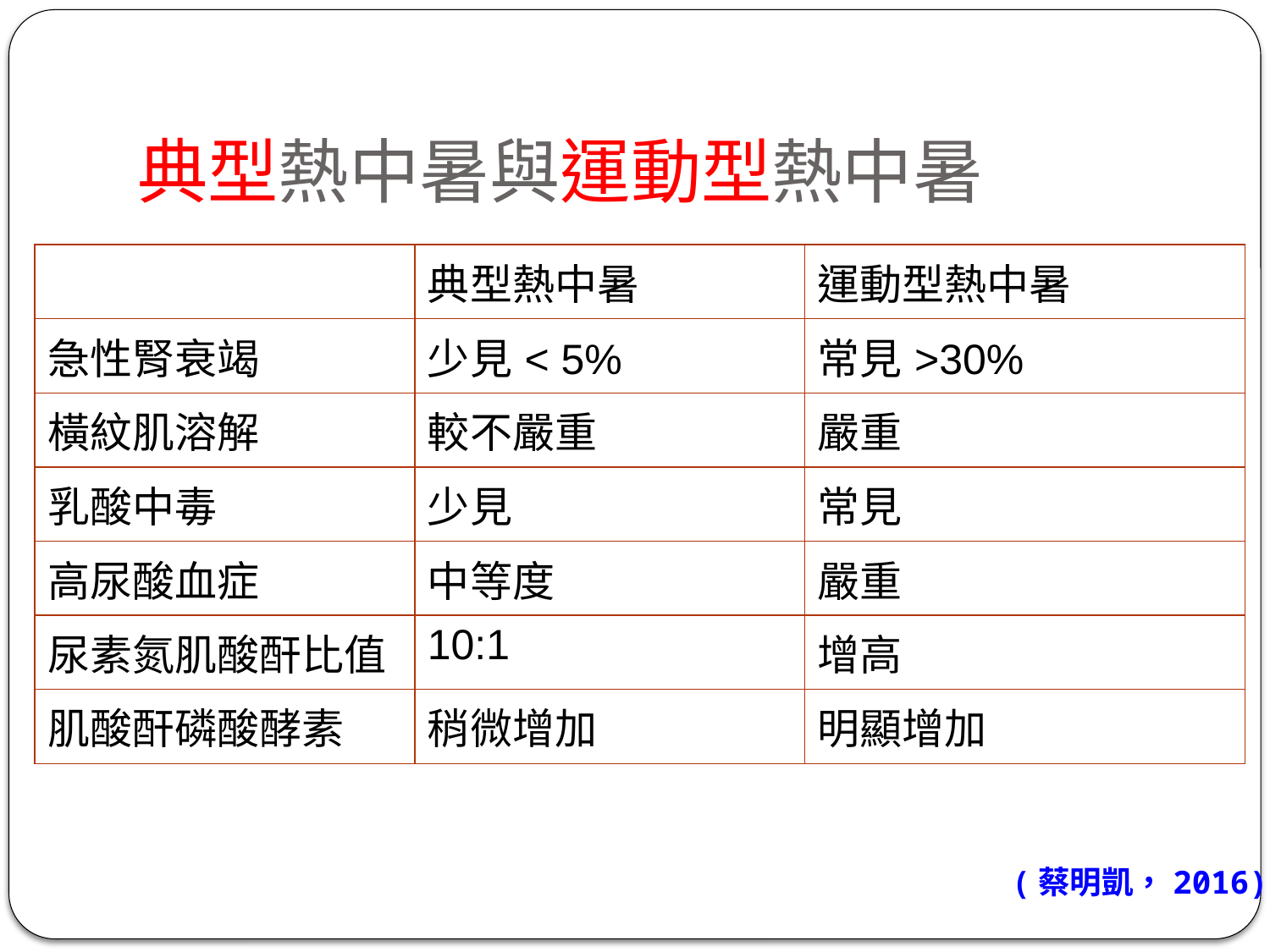

典型熱中暑與運動型熱中暑
|  | 典型熱中暑 | 運動型熱中暑 |
| --- | --- | --- |
| 急性腎衰竭 | 少見< 5% | 常見>30% |
| 橫紋肌溶解 | 較不嚴重 | 嚴重 |
| 乳酸中毒 | 少見 | 常見 |
| 高尿酸血症 | 中等度 | 嚴重 |
| 尿素氮肌酸酐比值 | 10:1 | 增高 |
| 肌酸酐磷酸酵素 | 稍微增加 | 明顯增加 |
(蔡明凱，2016)
22